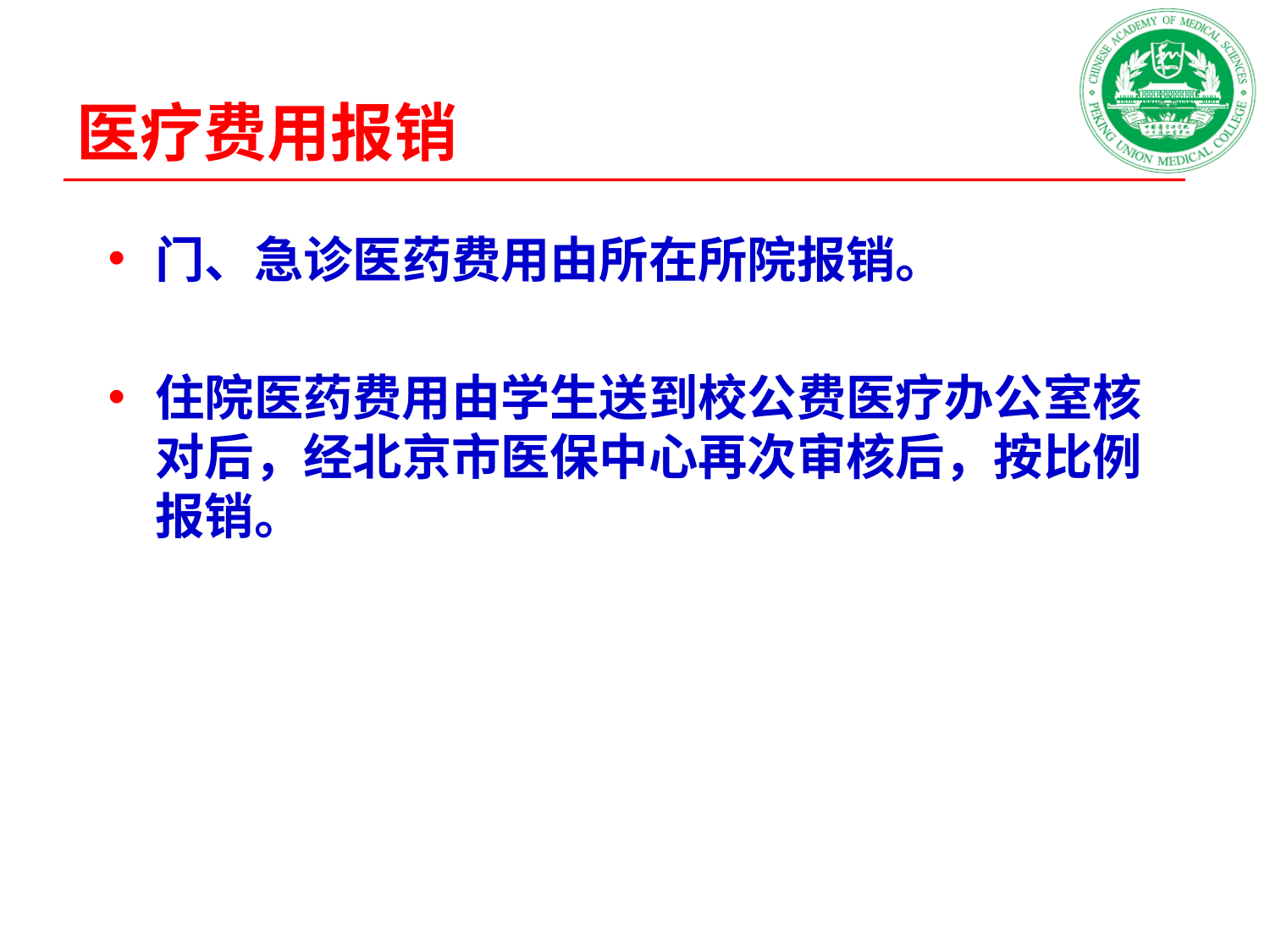

# 医疗费用报销
门、急诊医药费用由所在所院报销。

住院医药费用由学生送到校公费医疗办公室核对后，经北京市医保中心再次审核后，按比例报销。